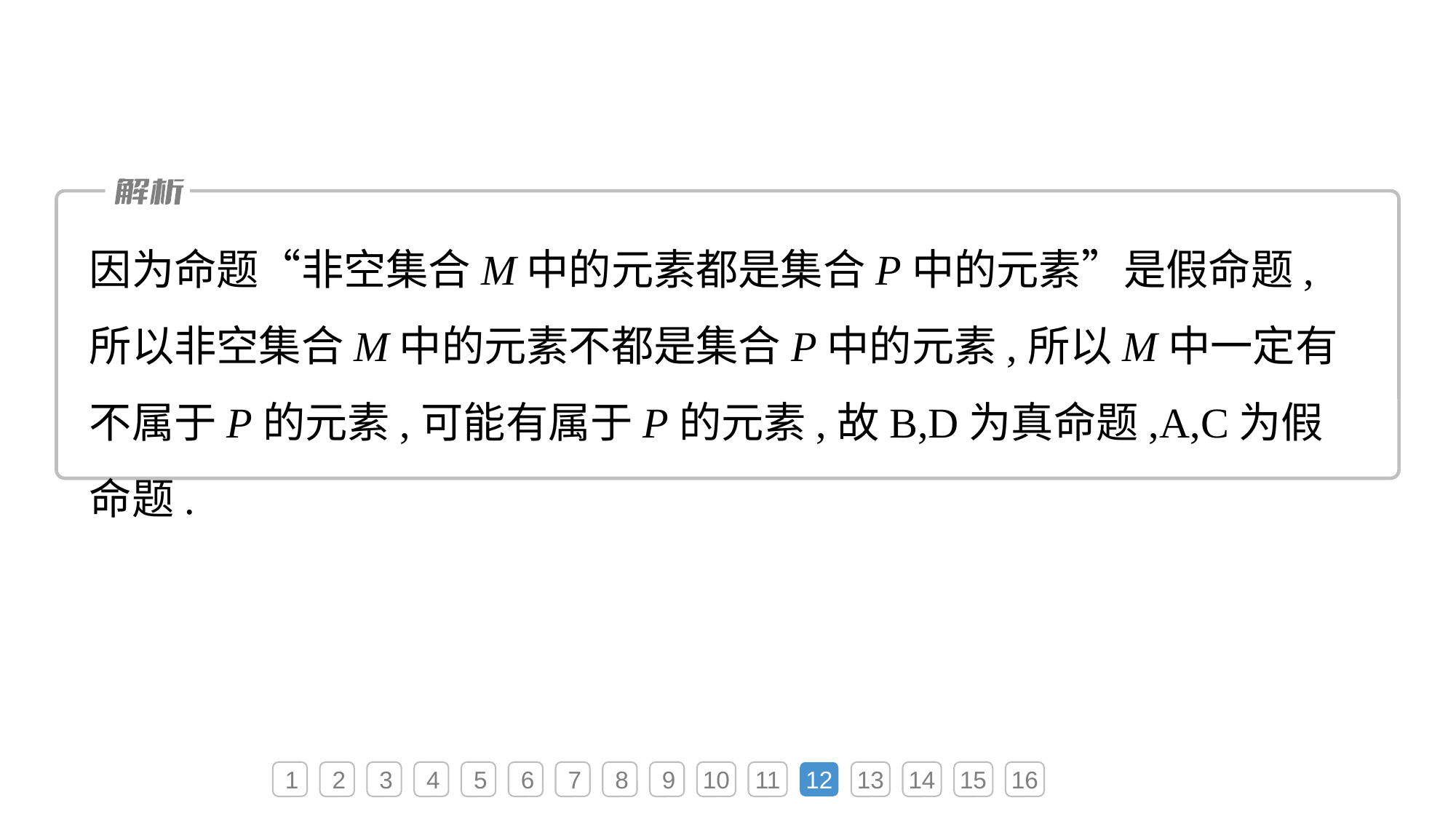

因为命题“非空集合M中的元素都是集合P中的元素”是假命题,所以非空集合M中的元素不都是集合P中的元素,所以M中一定有不属于P的元素,可能有属于P的元素,故B,D为真命题,A,C为假命题.
1
2
3
4
5
6
7
8
9
10
11
12
13
14
15
16